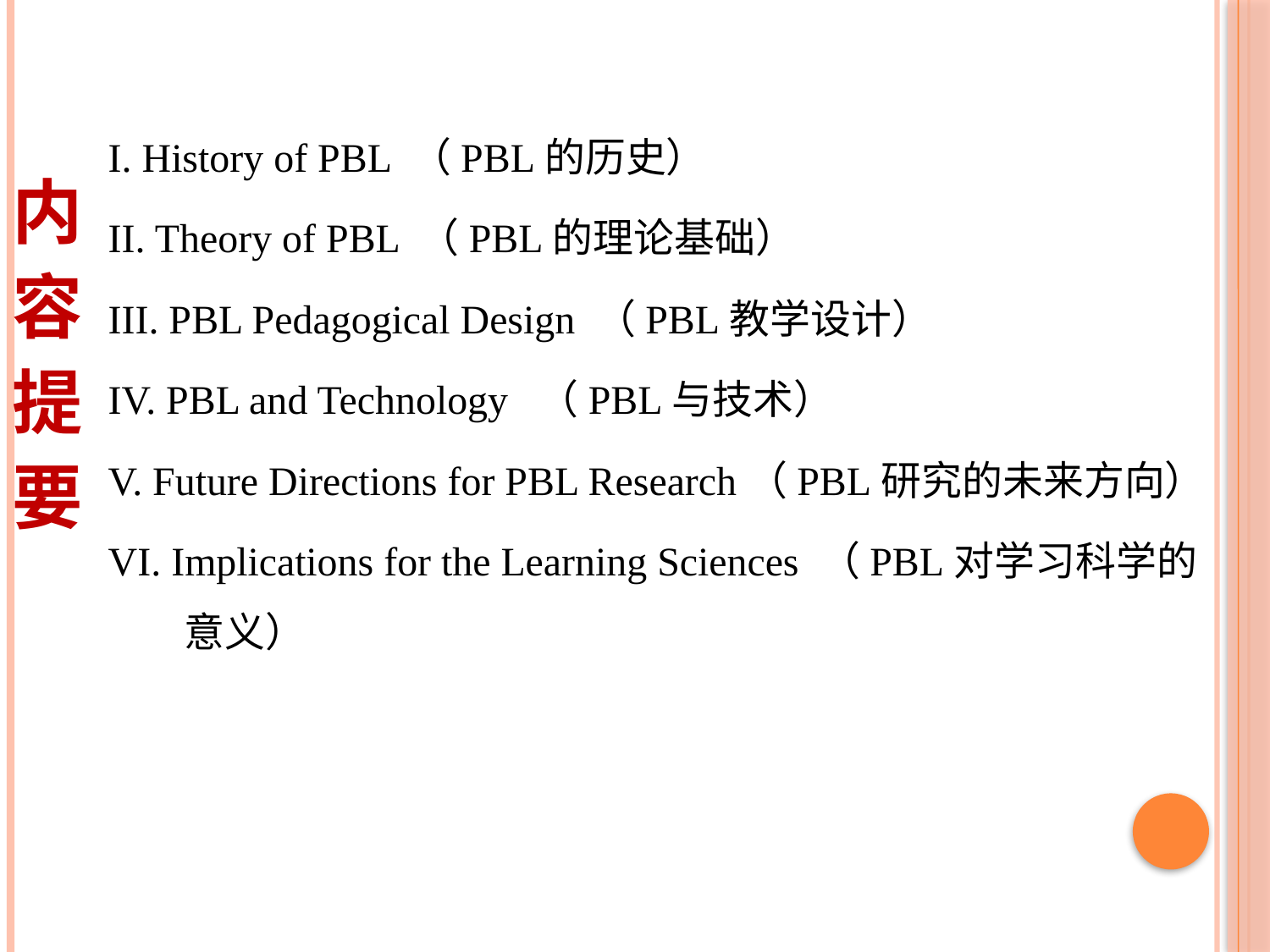

内
容
提
要
I. History of PBL （PBL的历史）
II. Theory of PBL （PBL的理论基础）
III. PBL Pedagogical Design （PBL教学设计）
IV. PBL and Technology  （PBL与技术）
V. Future Directions for PBL Research（PBL研究的未来方向）
VI. Implications for the Learning Sciences （PBL对学习科学的意义）